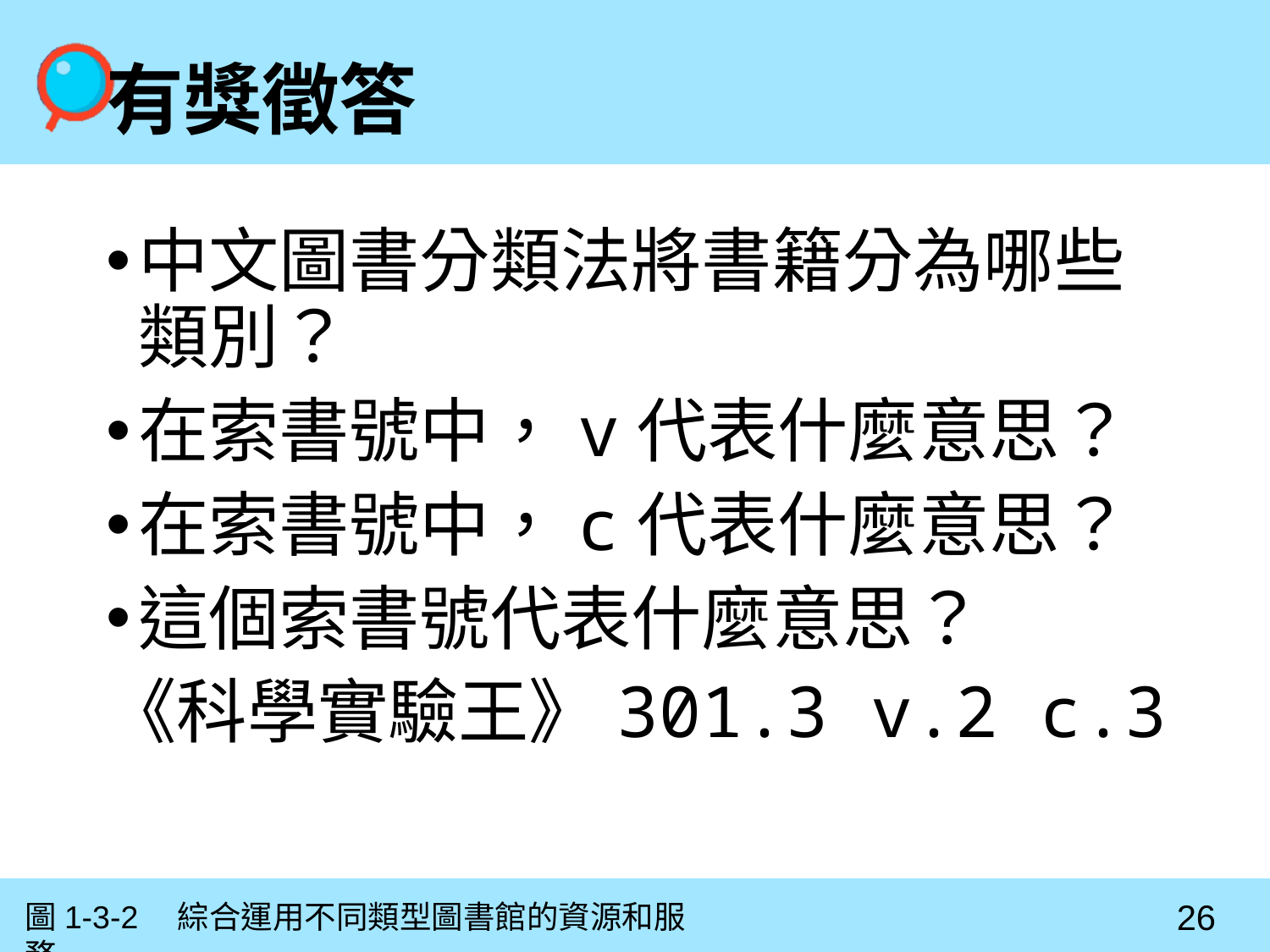

# 有獎徵答
中文圖書分類法將書籍分為哪些類別？
在索書號中，v代表什麼意思？
在索書號中，c代表什麼意思？
這個索書號代表什麼意思？
《科學實驗王》301.3 v.2 c.3

26